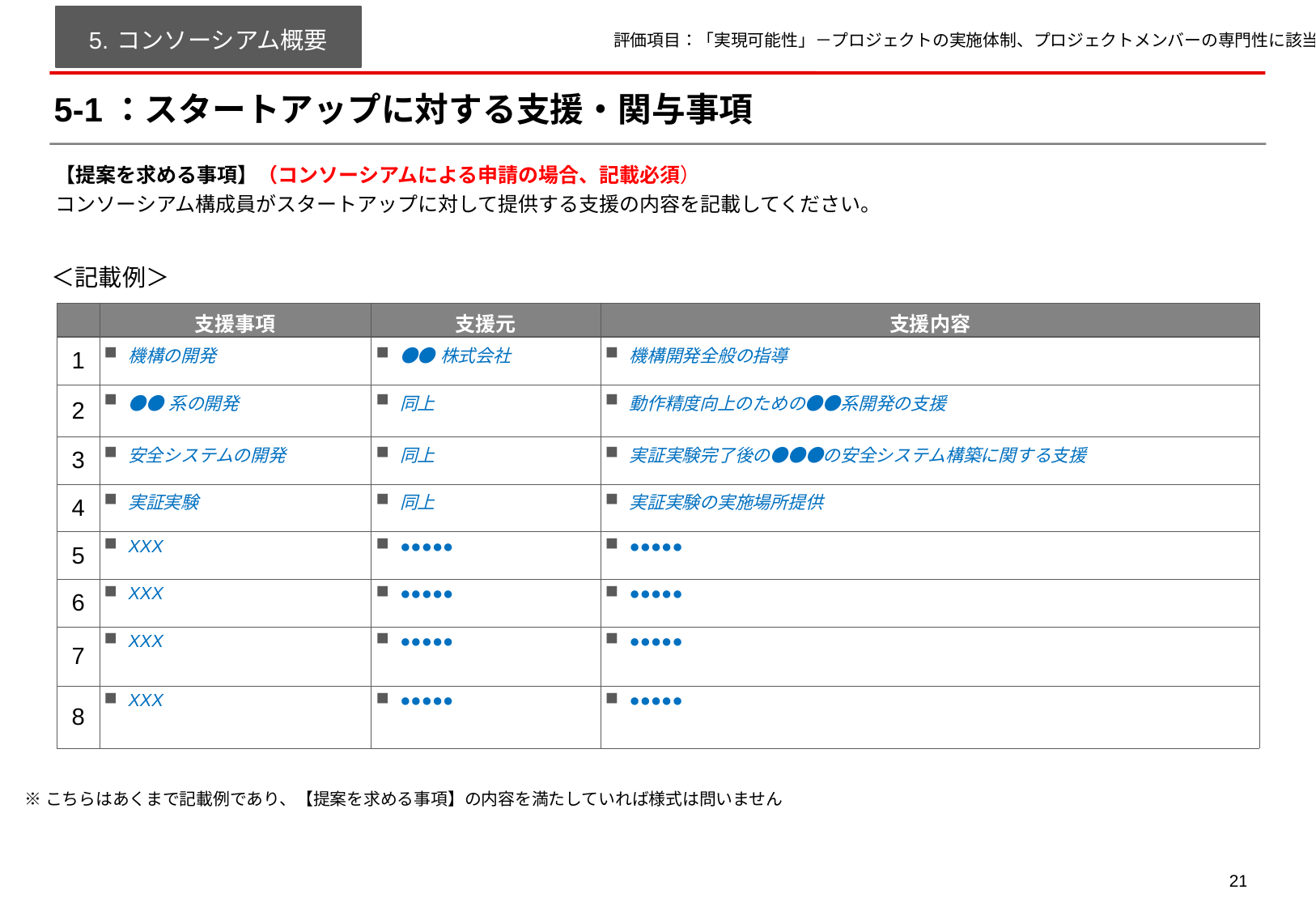

コンソーシアム概要
評価項目：「実現可能性」－プロジェクトの実施体制、プロジェクトメンバーの専門性に該当
# 5-1：スタートアップに対する支援・関与事項
【提案を求める事項】（コンソーシアムによる申請の場合、記載必須）
コンソーシアム構成員がスタートアップに対して提供する支援の内容を記載してください。
＜記載例＞
|  | 支援事項 | 支援元 | 支援内容 |
| --- | --- | --- | --- |
| 1 | 機構の開発 | ●●株式会社 | 機構開発全般の指導 |
| 2 | ●●系の開発 | 同上 | 動作精度向上のための●●系開発の支援 |
| 3 | 安全システムの開発 | 同上 | 実証実験完了後の●●●の安全システム構築に関する支援 |
| 4 | 実証実験 | 同上 | 実証実験の実施場所提供 |
| 5 | XXX | ●●●●● | ●●●●● |
| 6 | XXX | ●●●●● | ●●●●● |
| 7 | XXX | ●●●●● | ●●●●● |
| 8 | XXX | ●●●●● | ●●●●● |
※こちらはあくまで記載例であり、【提案を求める事項】の内容を満たしていれば様式は問いません